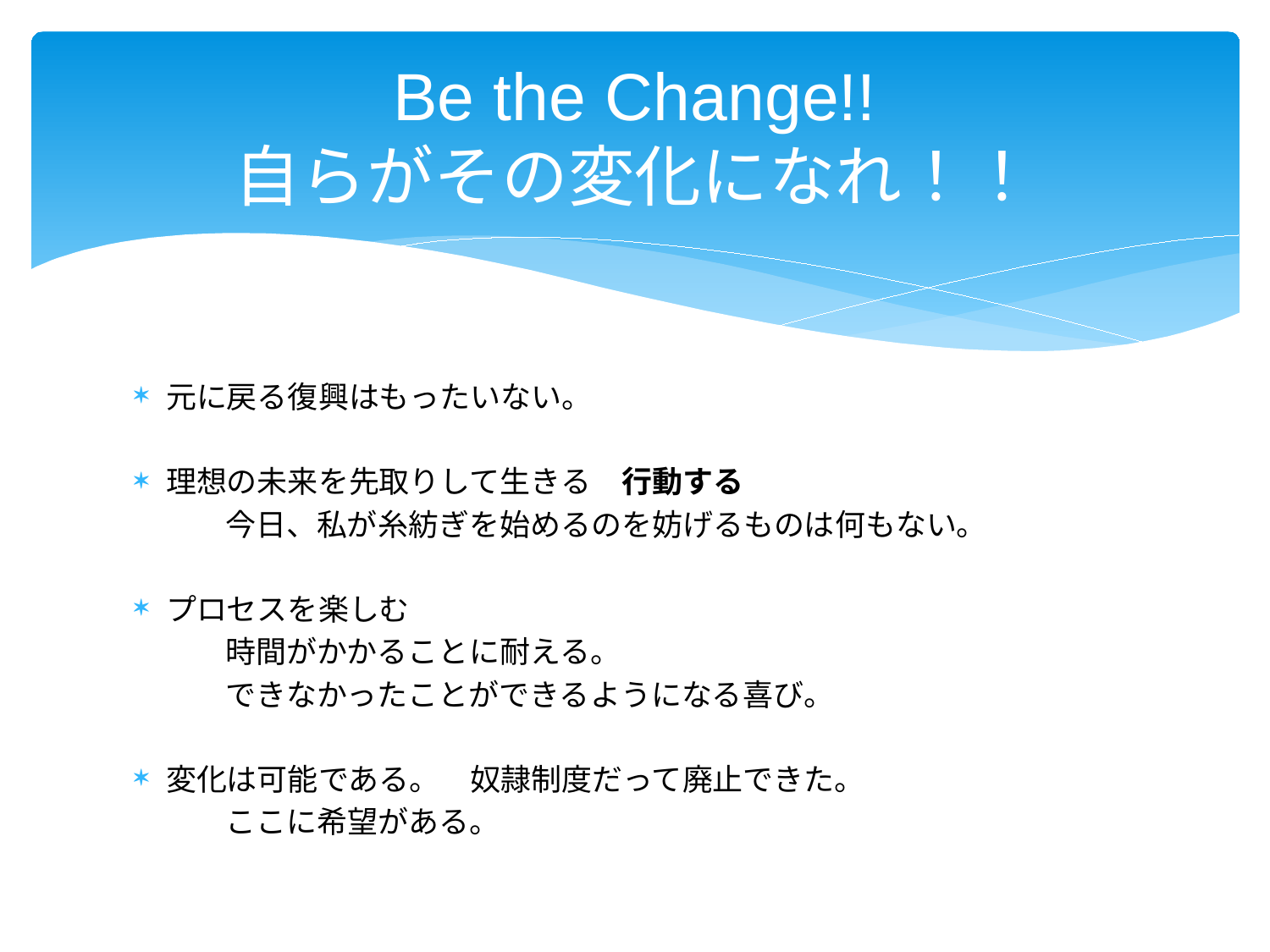

# Be the Change!! 自らがその変化になれ！！
元に戻る復興はもったいない。

理想の未来を先取りして生きる　行動する
　　　今日、私が糸紡ぎを始めるのを妨げるものは何もない。

プロセスを楽しむ
　　　時間がかかることに耐える。
　　　できなかったことができるようになる喜び。

変化は可能である。　奴隷制度だって廃止できた。
　　　ここに希望がある。